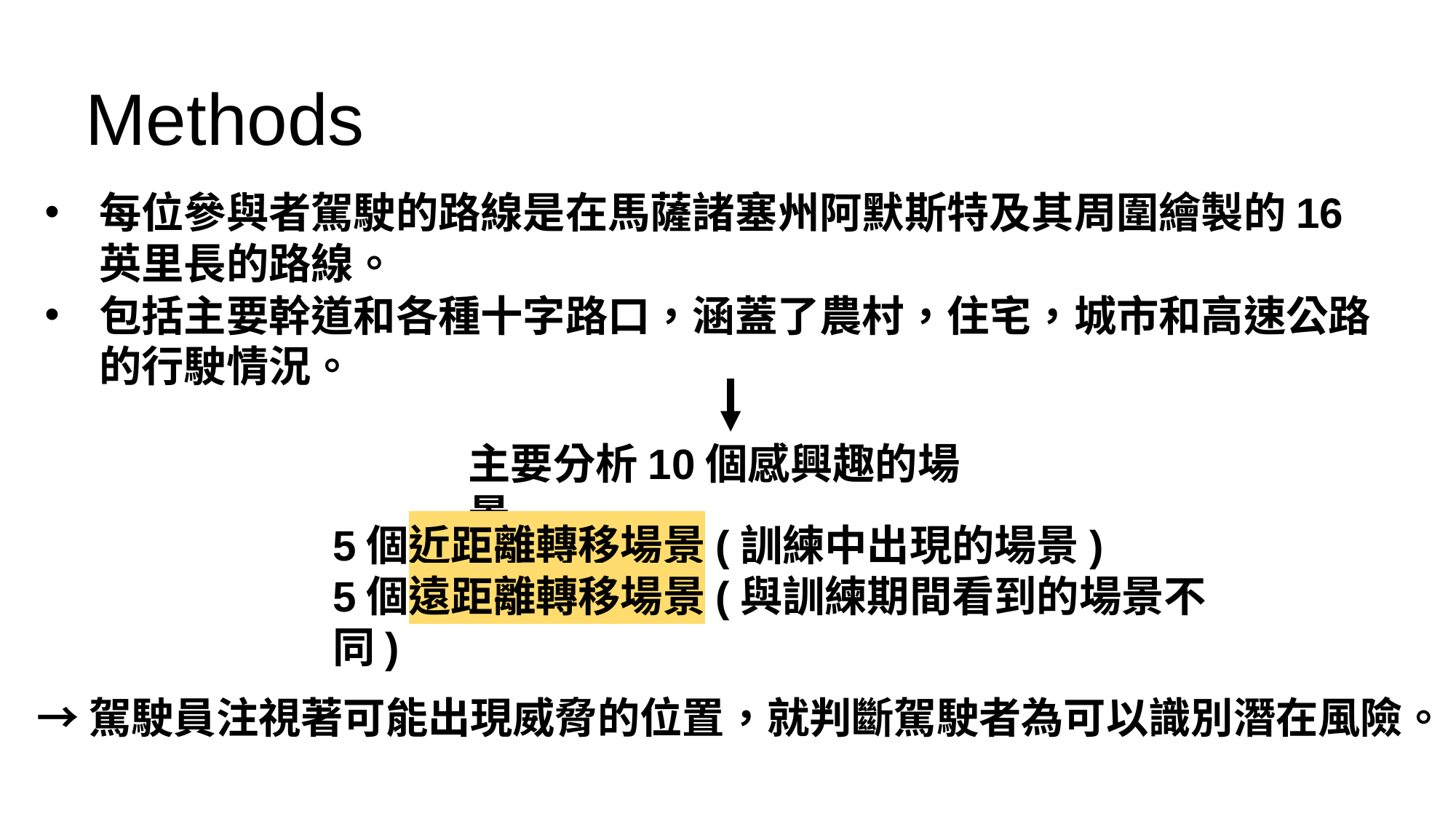

Methods
每位參與者駕駛的路線是在馬薩諸塞州阿默斯特及其周圍繪製的16英里長的路線。
包括主要幹道和各種十字路口，涵蓋了農村，住宅，城市和高速公路的行駛情況。
主要分析10個感興趣的場景
5個近距離轉移場景(訓練中出現的場景)
5個遠距離轉移場景(與訓練期間看到的場景不同)
→駕駛員注視著可能出現威脅的位置，就判斷駕駛者為可以識別潛在風險。